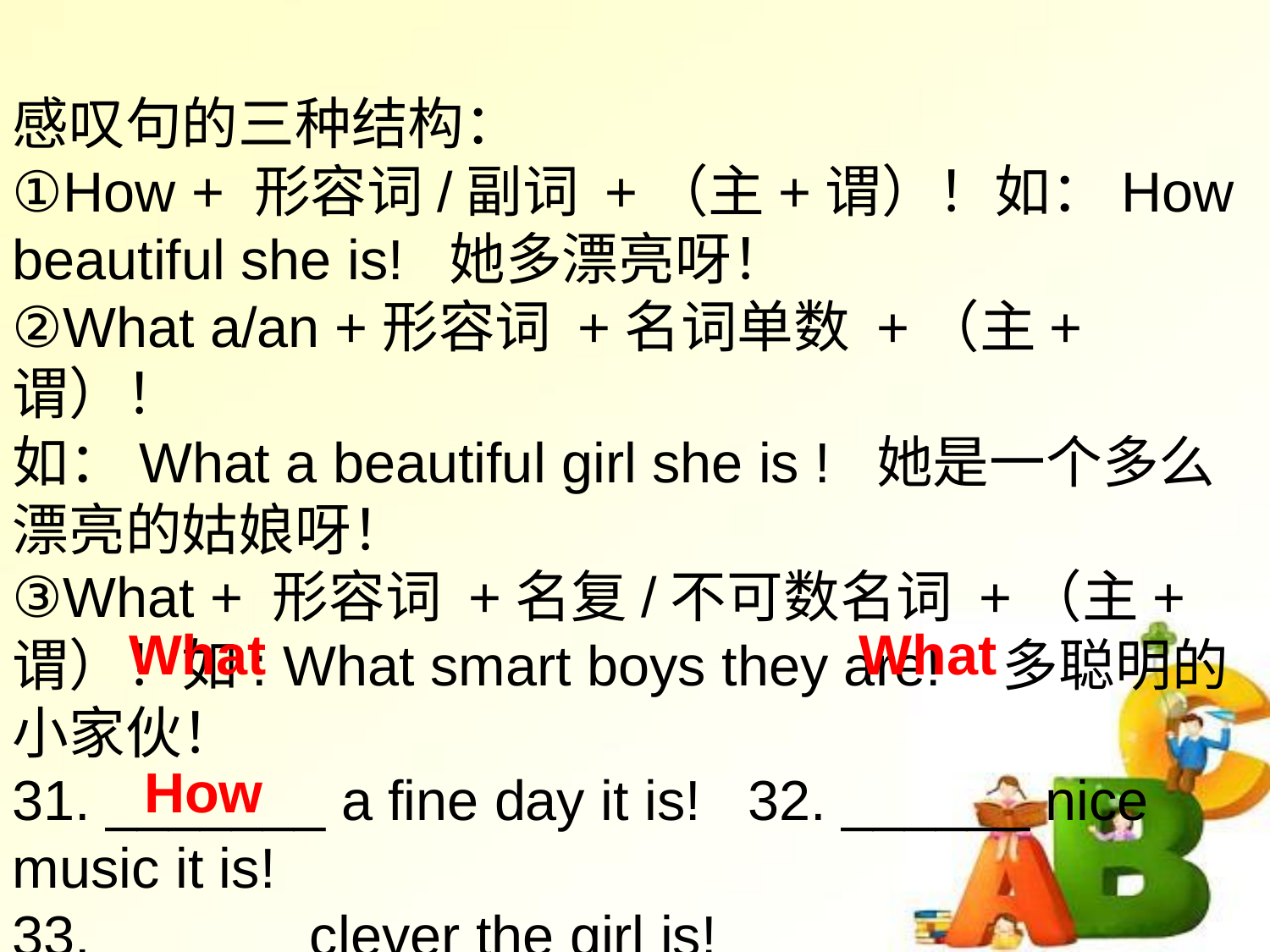

感叹句的三种结构：
①How + 形容词/副词 +（主+谓）！如：How beautiful she is!  她多漂亮呀！
②What a/an +形容词 +名词单数 +（主+谓）！
如：What a beautiful girl she is !  她是一个多么漂亮的姑娘呀！
③What + 形容词 +名复/不可数名词 +（主+谓）！如: What smart boys they are!   多聪明的小家伙！
31. _______ a fine day it is!   32. ______ nice music it is!
33. ______ clever the girl is!
What
What
How